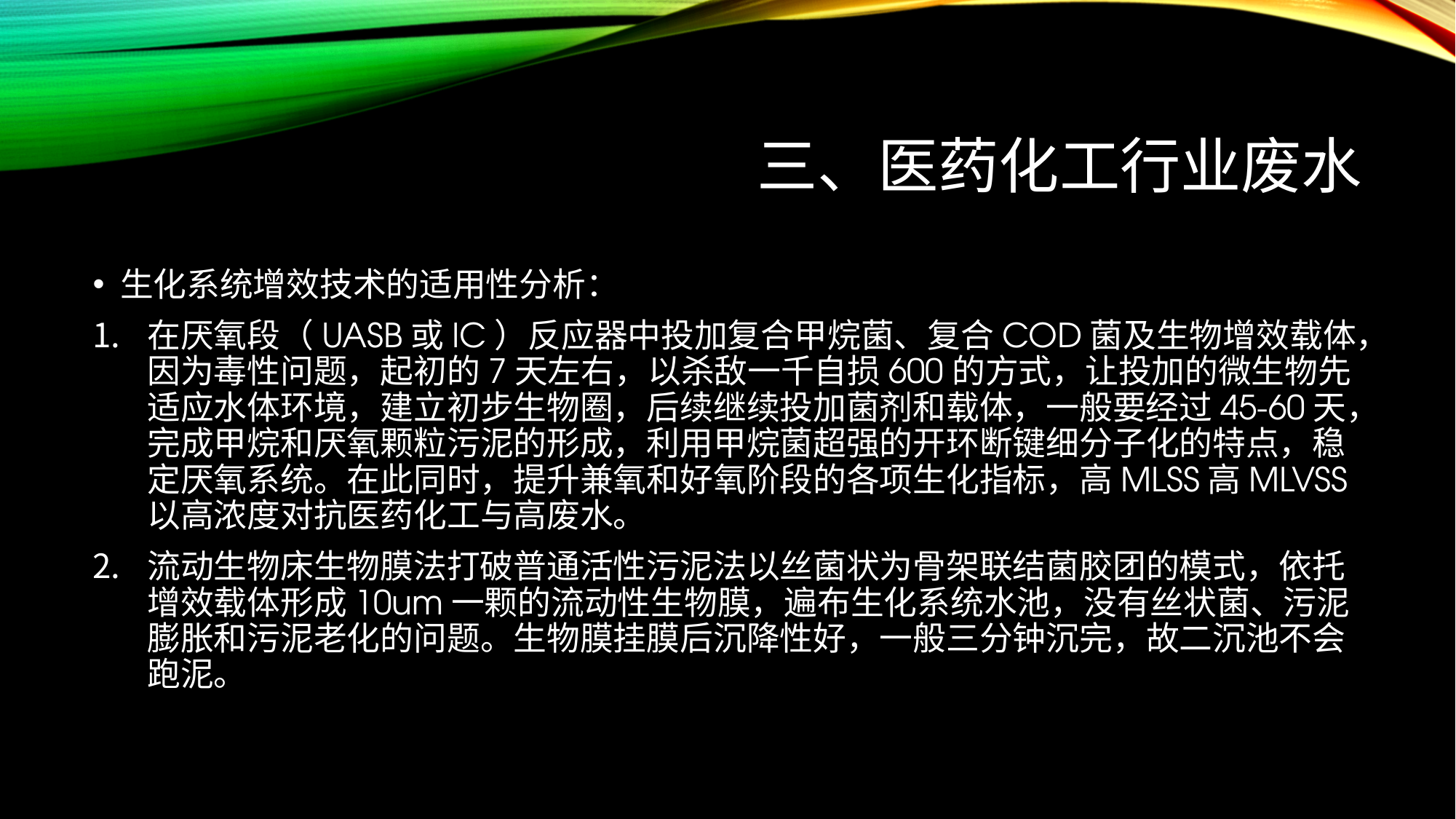

# 三、医药化工行业废水
生化系统增效技术的适用性分析：
在厌氧段（UASB或IC）反应器中投加复合甲烷菌、复合COD菌及生物增效载体，因为毒性问题，起初的7天左右，以杀敌一千自损600的方式，让投加的微生物先适应水体环境，建立初步生物圈，后续继续投加菌剂和载体，一般要经过45-60天，完成甲烷和厌氧颗粒污泥的形成，利用甲烷菌超强的开环断键细分子化的特点，稳定厌氧系统。在此同时，提升兼氧和好氧阶段的各项生化指标，高MLSS高MLVSS以高浓度对抗医药化工与高废水。
流动生物床生物膜法打破普通活性污泥法以丝菌状为骨架联结菌胶团的模式，依托增效载体形成10um一颗的流动性生物膜，遍布生化系统水池，没有丝状菌、污泥膨胀和污泥老化的问题。生物膜挂膜后沉降性好，一般三分钟沉完，故二沉池不会跑泥。